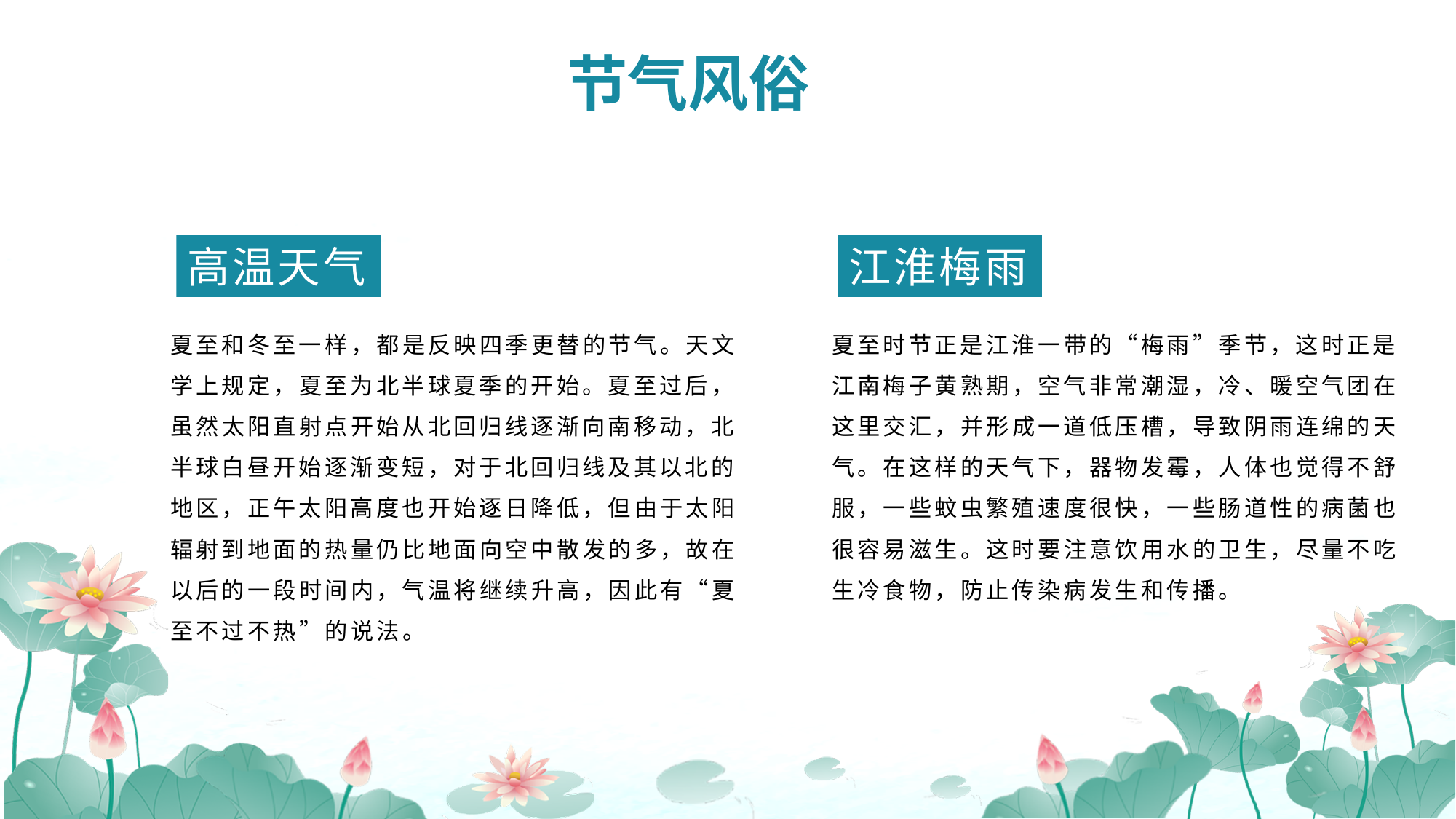

高温天气
江淮梅雨
夏至和冬至一样，都是反映四季更替的节气。天文学上规定，夏至为北半球夏季的开始。夏至过后，虽然太阳直射点开始从北回归线逐渐向南移动，北半球白昼开始逐渐变短，对于北回归线及其以北的地区，正午太阳高度也开始逐日降低，但由于太阳辐射到地面的热量仍比地面向空中散发的多，故在以后的一段时间内，气温将继续升高，因此有“夏至不过不热”的说法。
夏至时节正是江淮一带的“梅雨”季节，这时正是江南梅子黄熟期，空气非常潮湿，冷、暖空气团在这里交汇，并形成一道低压槽，导致阴雨连绵的天气。在这样的天气下，器物发霉，人体也觉得不舒服，一些蚊虫繁殖速度很快，一些肠道性的病菌也很容易滋生。这时要注意饮用水的卫生，尽量不吃生冷食物，防止传染病发生和传播。